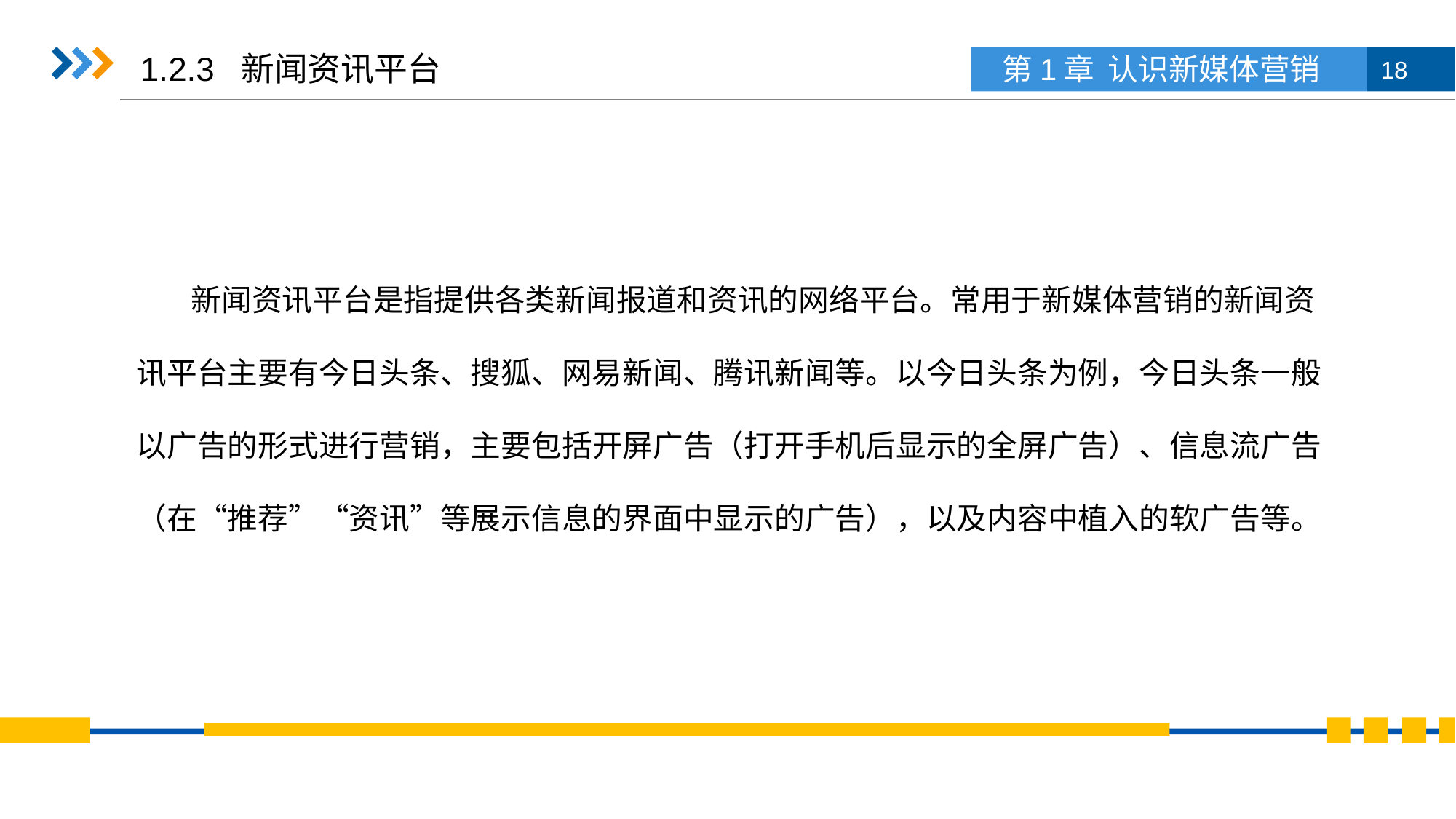

1.2.3  新闻资讯平台
新闻资讯平台是指提供各类新闻报道和资讯的网络平台。常用于新媒体营销的新闻资讯平台主要有今日头条、搜狐、网易新闻、腾讯新闻等。以今日头条为例，今日头条一般以广告的形式进行营销，主要包括开屏广告（打开手机后显示的全屏广告）、信息流广告（在“推荐”“资讯”等展示信息的界面中显示的广告），以及内容中植入的软广告等。